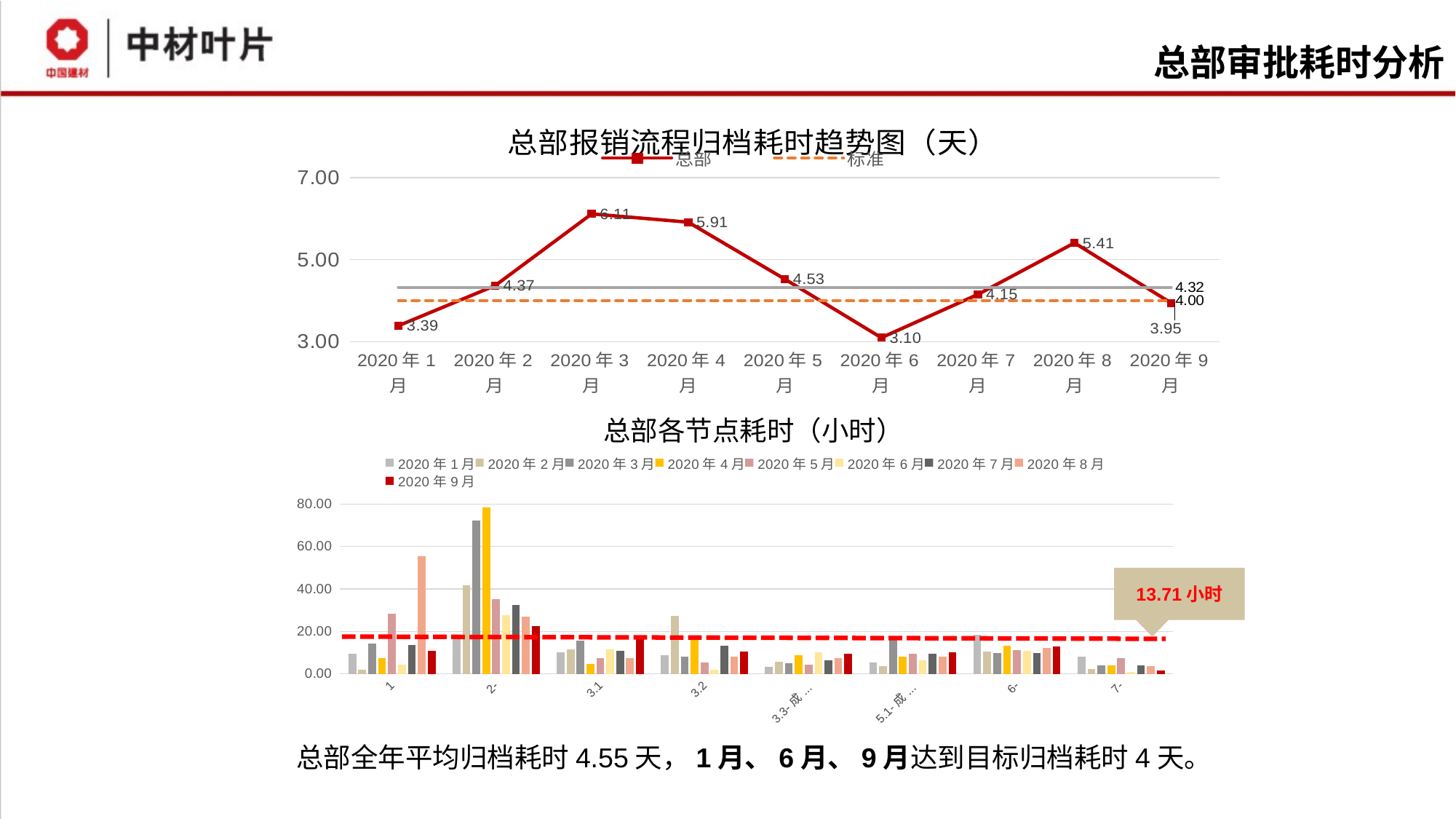

# 总部审批耗时分析

### Chart: 总部报销流程归档耗时趋势图（天）

| Category | 总部 | 标准 | 公司平均值 |
|---|---|---|---|
| 2020年1月 | 3.39194494217129 | 4.0 | 4.32025810135383 |
| 2020年2月 | 4.36691836148727 | 4.0 | 4.32025810135383 |
| 2020年3月 | 6.11346659885993 | 4.0 | 4.32025810135383 |
| 2020年4月 | 5.91202231432265 | 4.0 | 4.32025810135383 |
| 2020年5月 | 4.52579300112674 | 4.0 | 4.32025810135383 |
| 2020年6月 | 3.09778136152267 | 4.0 | 4.32025810135383 |
| 2020年7月 | 4.15293659942697 | 4.0 | 4.32025810135383 |
| 2020年8月 | 5.40661205525257 | 4.0 | 4.32025810135383 |
| 2020年9月 | 3.94568335001872 | 4.0 | 4.32025810135383 |
总部各节点耗时（小时）

### Chart

| Category | 2020年1月 | 2020年2月 | 2020年3月 | 2020年4月 | 2020年5月 | 2020年6月 | 2020年7月 | 2020年8月 | 2020年9月 |
|---|---|---|---|---|---|---|---|---|---|
| 1-申请人 | 9.58530222225236 | 2.08388888879298 | 14.4506296296371 | 7.24452380951926 | 28.3294545454555 | 4.47909163473303 | 13.6739937641708 | 55.6156481481448 | 10.7633528645838 |
| 2-本地财务 | 17.5762913907321 | 41.6045795798277 | 72.3218434343633 | 78.5755492424307 | 35.0395924407969 | 27.7701986183143 | 32.4876436781543 | 26.8897953216384 | 22.4168314814806 |
| 3.1-项目负责人 | 10.0771099290256 | 11.3990277777339 | 15.8377777777787 | 4.84234126984042 | 7.34947222218615 | 11.7020833333406 | 10.7501111111022 | 7.46683333333931 | 16.9488006536082 |
| 3.2-项目管理专员 | 8.87162345679632 | 27.4422222219457 | 7.95648148149485 | 17.4874206349902 | 5.53097222226642 | 1.95712418301606 | 13.1852777777705 | 8.1204214559302 | 10.5686078042324 |
| 3.3-成本中心负责人/部门经理审批 | 3.20195175429782 | 5.71132183885844 | 5.18398148149718 | 8.70696236559888 | 4.24372061966054 | 10.1296902356902 | 6.38880668935361 | 7.54476851851068 | 9.47263888888376 |
| 5.1-成本中心分管/主管高管审批 | 5.3930604288762 | 3.73469348655861 | 17.2287037038186 | 8.0089814814726 | 9.5305500550093 | 6.39347989092141 | 9.36105200945043 | 8.03999764595765 | 10.2504722222268 |
| 6-报销中心稽核 | 18.5543713450315 | 10.6710440613578 | 9.79689814797893 | 13.1602688172134 | 11.0733737863998 | 10.8524695121969 | 9.84292668957904 | 12.3558009259257 | 12.759838935574 |
| 7-报销中心付款 | 8.14696808509898 | 2.15926282061935 | 3.94688271606962 | 3.8624879226782 | 7.52189613526697 | 1.06261526833155 | 3.98066666666637 | 3.72542397661478 | 1.51585754985975 |
13.71小时
总部全年平均归档耗时4.55天，1月、6月、9月达到目标归档耗时4天。